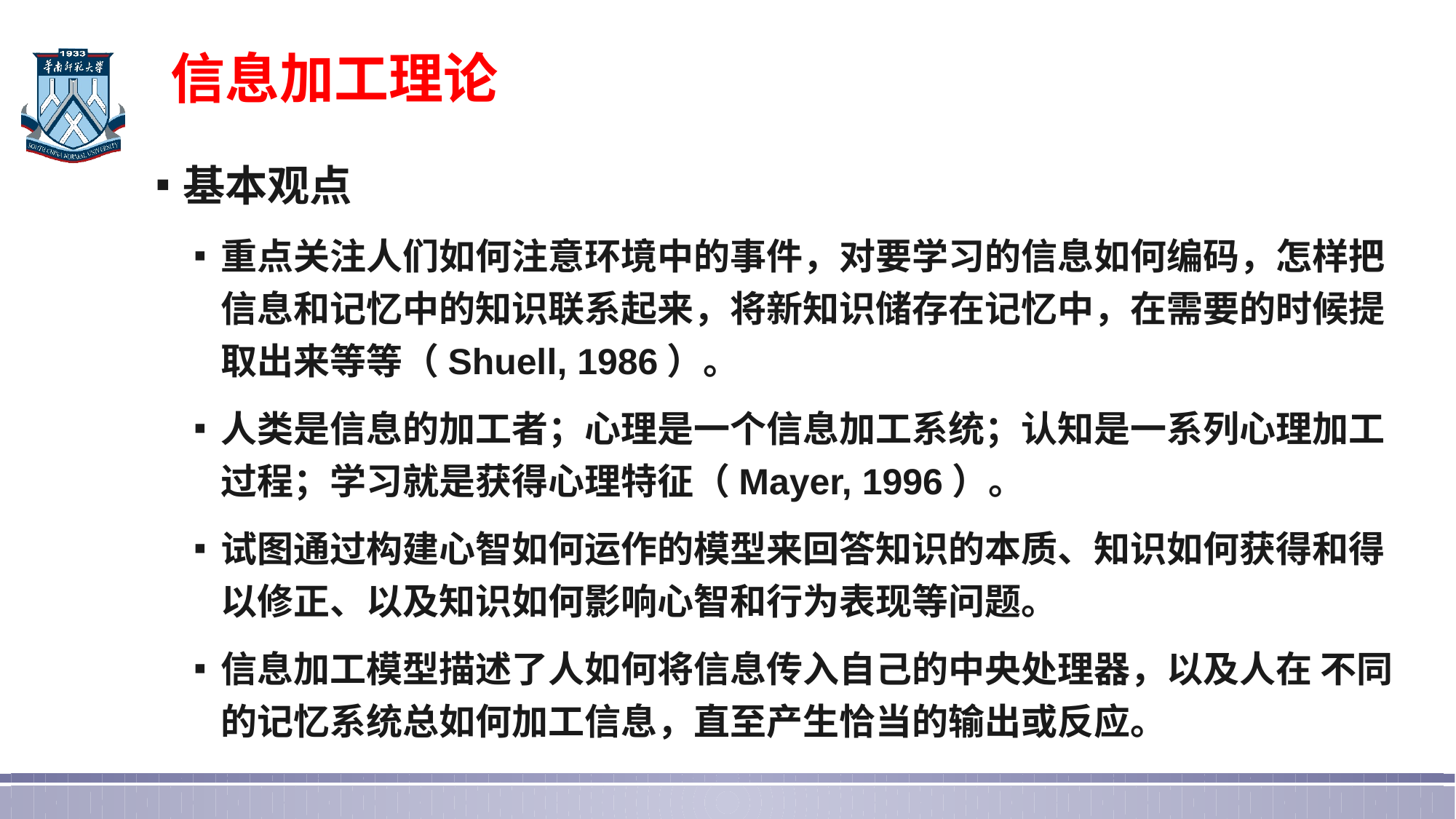

# 信息加工理论
基本观点
重点关注人们如何注意环境中的事件，对要学习的信息如何编码，怎样把信息和记忆中的知识联系起来，将新知识储存在记忆中，在需要的时候提取出来等等（Shuell, 1986）。
人类是信息的加工者；心理是一个信息加工系统；认知是一系列心理加工过程；学习就是获得心理特征（Mayer, 1996）。
试图通过构建心智如何运作的模型来回答知识的本质、知识如何获得和得以修正、以及知识如何影响心智和行为表现等问题。
信息加工模型描述了人如何将信息传入自己的中央处理器，以及人在 不同的记忆系统总如何加工信息，直至产生恰当的输出或反应。